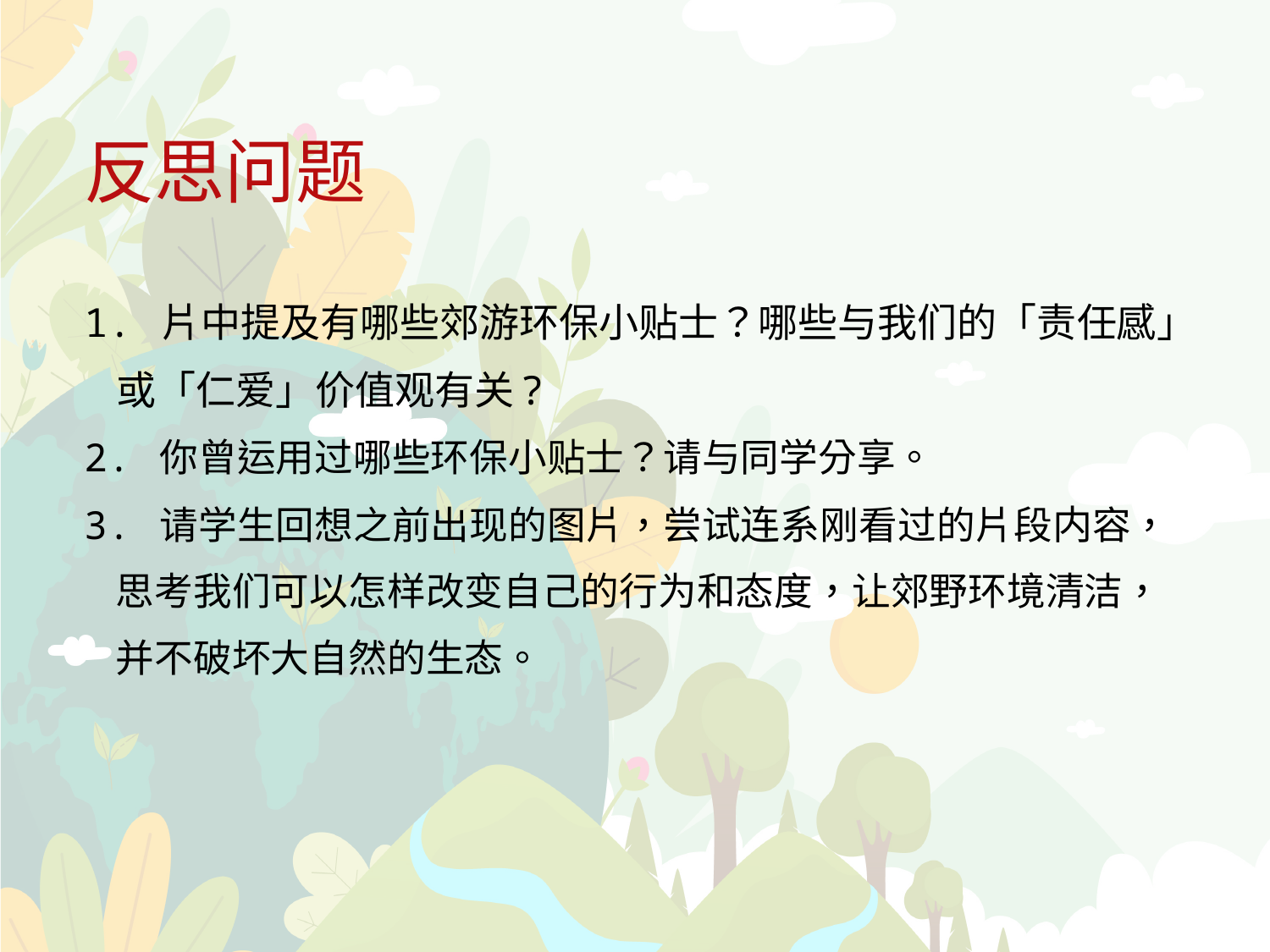

# 反思问题
1. 片中提及有哪些郊游环保小贴士？哪些与我们的「责任感」
   或「仁爱」价值观有关?
2. 你曾运用过哪些环保小贴士？请与同学分享。
3. 请学生回想之前出现的图片，尝试连系刚看过的片段内容，
   思考我们可以怎样改变自己的行为和态度，让郊野环境清洁，
   并不破坏大自然的生态。